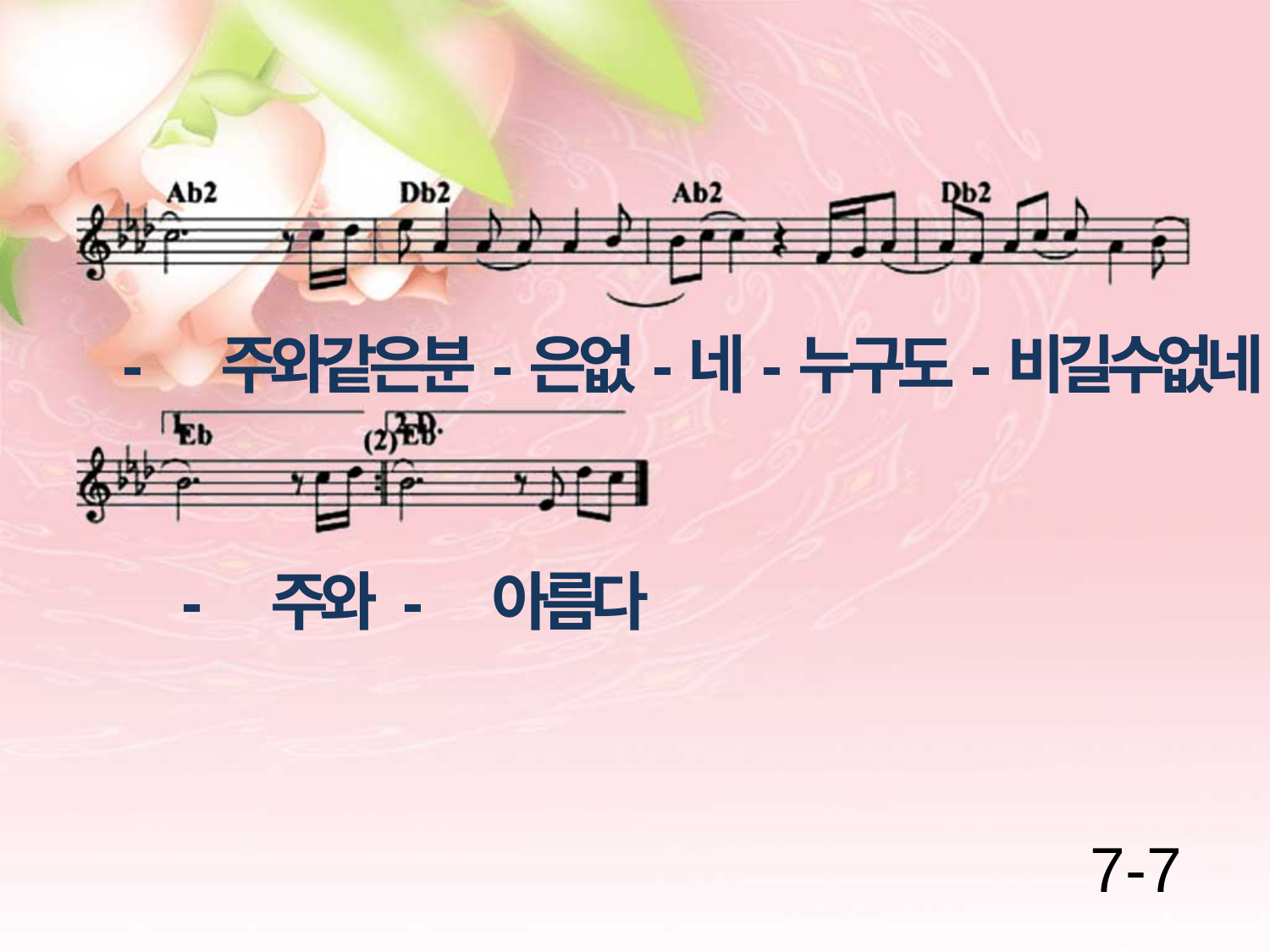

-       주와같은분-은없-네-누구도-비길수없네
-      주와 -      아름다
7-7